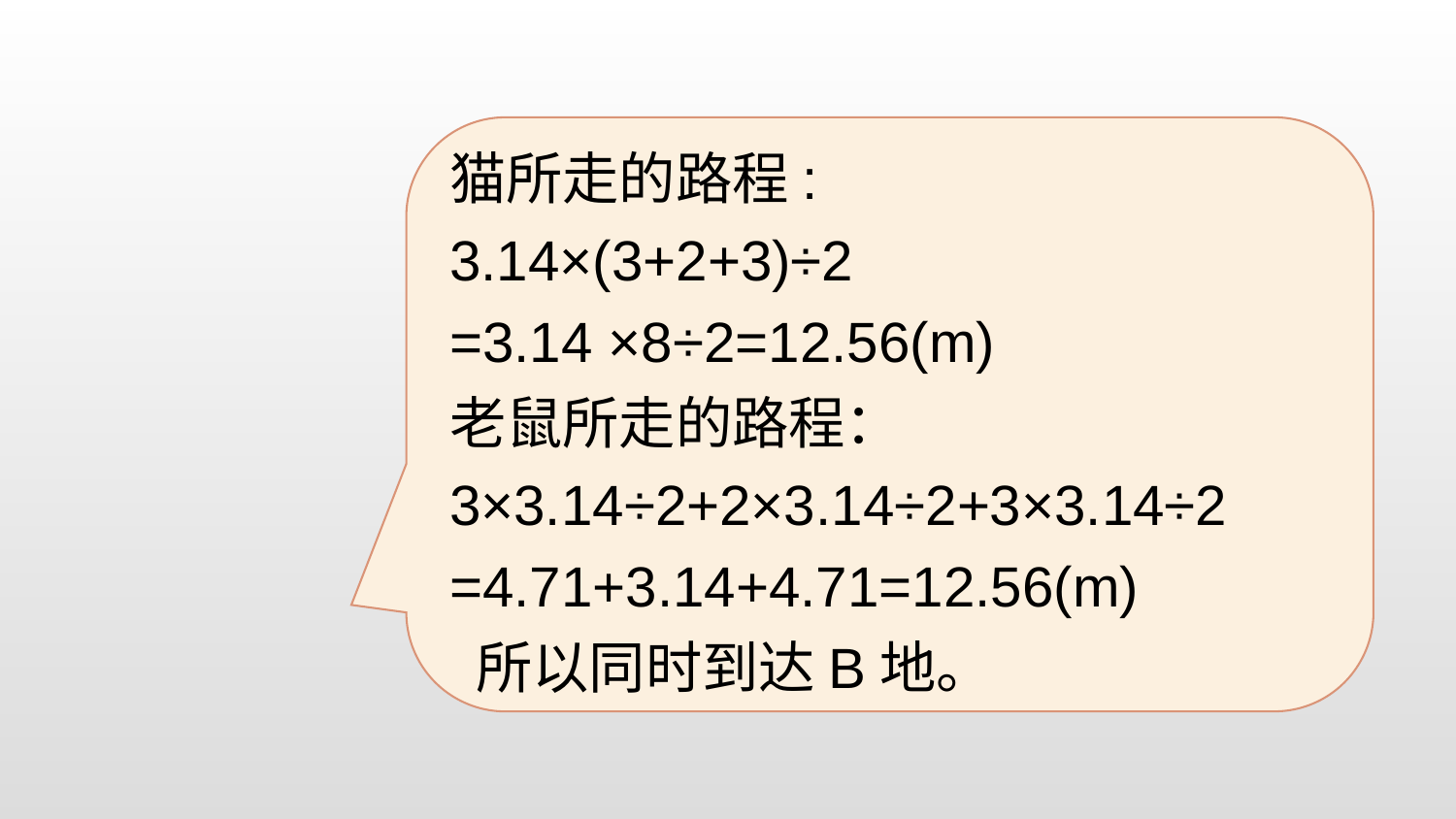

猫所走的路程:
3.14×(3+2+3)÷2
=3.14 ×8÷2=12.56(m)
老鼠所走的路程： 3×3.14÷2+2×3.14÷2+3×3.14÷2
=4.71+3.14+4.71=12.56(m)
 所以同时到达B地。